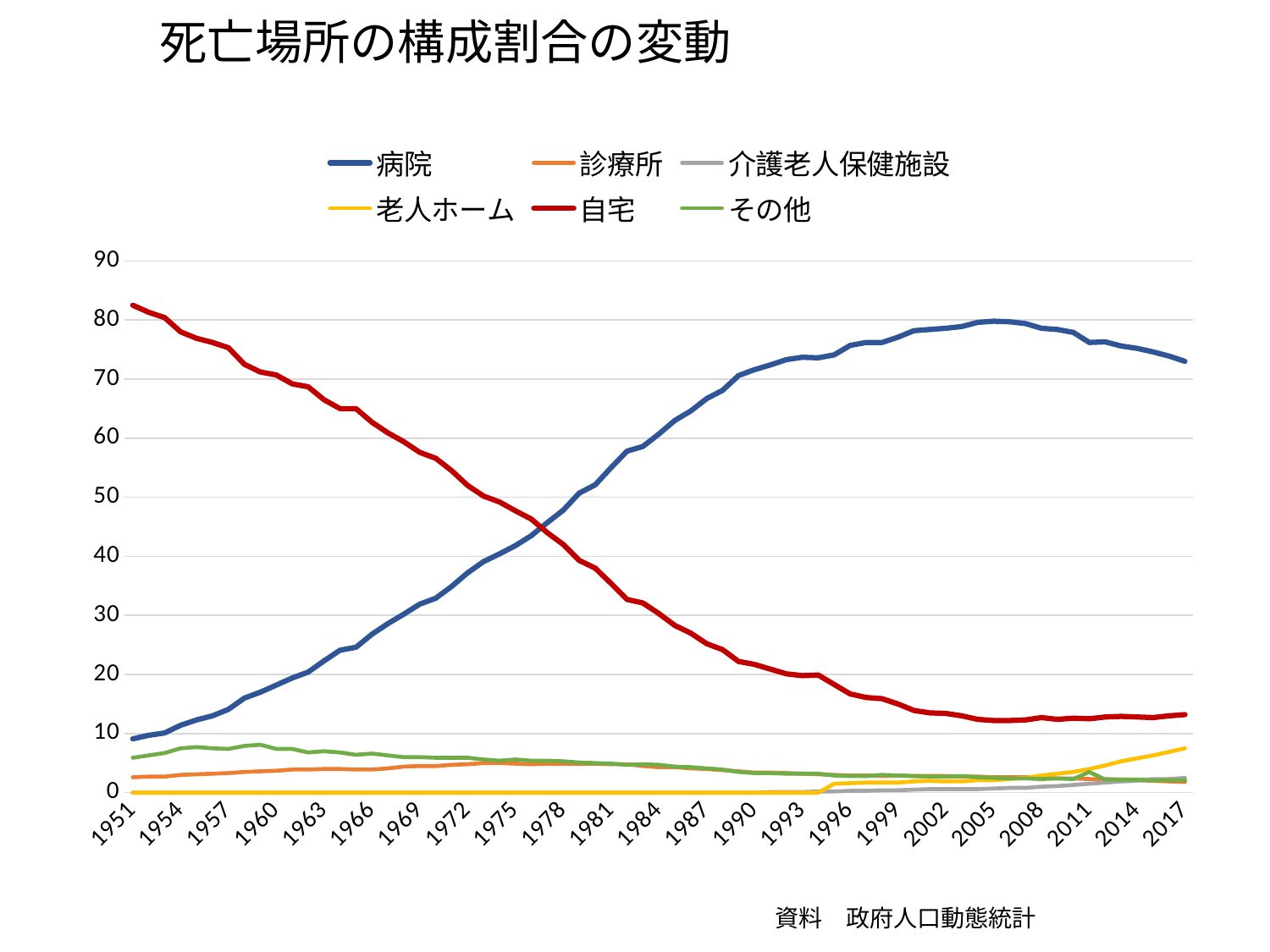

# 死亡場所の構成割合の変動

### Chart

| Category | 病院 | 診療所 | 介護老人保健施設 | 老人ホーム | 自宅 | その他 |
|---|---|---|---|---|---|---|
| 1951 | 9.1 | 2.6 | 0.0 | 0.0 | 82.5 | 5.9 |
| 1952 | 9.7 | 2.7 | 0.0 | 0.0 | 81.3 | 6.3 |
| 1953 | 10.1 | 2.7 | 0.0 | 0.0 | 80.4 | 6.7 |
| 1954 | 11.4 | 3.0 | 0.0 | 0.0 | 78.0 | 7.5 |
| 1955 | 12.3 | 3.1 | 0.0 | 0.0 | 76.9 | 7.7 |
| 1956 | 13.0 | 3.2 | 0.0 | 0.0 | 76.2 | 7.5 |
| 1957 | 14.1 | 3.3 | 0.0 | 0.0 | 75.3 | 7.4 |
| 1958 | 16.0 | 3.5 | 0.0 | 0.0 | 72.5 | 7.9 |
| 1959 | 17.0 | 3.6 | 0.0 | 0.0 | 71.2 | 8.1 |
| 1960 | 18.2 | 3.7 | 0.0 | 0.0 | 70.7 | 7.4 |
| 1961 | 19.4 | 3.9 | 0.0 | 0.0 | 69.2 | 7.4 |
| 1962 | 20.4 | 3.9 | 0.0 | 0.0 | 68.7 | 6.8 |
| 1963 | 22.3 | 4.0 | 0.0 | 0.0 | 66.5 | 7.0 |
| 1964 | 24.1 | 4.0 | 0.0 | 0.0 | 65.0 | 6.8 |
| 1965 | 24.6 | 3.9 | 0.0 | 0.0 | 65.0 | 6.4 |
| 1966 | 26.8 | 3.9 | 0.0 | 0.0 | 62.7 | 6.6 |
| 1967 | 28.6 | 4.1 | 0.0 | 0.0 | 60.9 | 6.3 |
| 1968 | 30.2 | 4.4 | 0.0 | 0.0 | 59.4 | 6.0 |
| 1969 | 31.9 | 4.5 | 0.0 | 0.0 | 57.6 | 6.0 |
| 1970 | 32.9 | 4.5 | 0.0 | 0.0 | 56.6 | 5.9 |
| 1971 | 34.9 | 4.7 | 0.0 | 0.0 | 54.5 | 5.9 |
| 1972 | 37.2 | 4.8 | 0.0 | 0.0 | 52.0 | 5.9 |
| 1973 | 39.1 | 5.0 | 0.0 | 0.0 | 50.2 | 5.6 |
| 1974 | 40.4 | 5.0 | 0.0 | 0.0 | 49.2 | 5.4 |
| 1975 | 41.8 | 4.9 | 0.0 | 0.0 | 47.7 | 5.6 |
| 1976 | 43.5 | 4.8 | 0.0 | 0.0 | 46.3 | 5.4 |
| 1977 | 45.7 | 4.9 | 0.0 | 0.0 | 44.0 | 5.4 |
| 1978 | 47.8 | 4.9 | 0.0 | 0.0 | 42.0 | 5.3 |
| 1979 | 50.7 | 4.9 | 0.0 | 0.0 | 39.3 | 5.1 |
| 1980 | 52.1 | 4.9 | 0.0 | 0.0 | 38.0 | 5.0 |
| 1981 | 55.0 | 4.8 | 0.0 | 0.0 | 35.4 | 4.9 |
| 1982 | 57.8 | 4.8 | 0.0 | 0.0 | 32.7 | 4.7 |
| 1983 | 58.6 | 4.5 | 0.0 | 0.0 | 32.1 | 4.8 |
| 1984 | 60.7 | 4.3 | 0.0 | 0.0 | 30.3 | 4.7 |
| 1985 | 63.0 | 4.3 | 0.0 | 0.0 | 28.3 | 4.4 |
| 1986 | 64.6 | 4.1 | 0.0 | 0.0 | 27.0 | 4.3 |
| 1987 | 66.7 | 4.0 | 0.0 | 0.0 | 25.2 | 4.1 |
| 1988 | 68.1 | 3.8 | 0.0 | 0.0 | 24.2 | 3.9 |
| 1989 | 70.6 | 3.6 | 0.0 | 0.0 | 22.2 | 3.5 |
| 1990 | 71.6 | 3.4 | 0.0 | 0.0 | 21.7 | 3.3 |
| 1991 | 72.4 | 3.4 | 0.1 | 0.0 | 20.9 | 3.3 |
| 1992 | 73.3 | 3.3 | 0.1 | 0.0 | 20.1 | 3.2 |
| 1993 | 73.7 | 3.2 | 0.1 | 0.0 | 19.8 | 3.2 |
| 1994 | 73.6 | 3.1 | 0.2 | 0.0 | 19.9 | 3.2 |
| 1995 | 74.1 | 3.0 | 0.2 | 1.5 | 18.3 | 2.9 |
| 1996 | 75.7 | 2.9 | 0.3 | 1.6 | 16.7 | 2.8 |
| 1997 | 76.2 | 2.9 | 0.3 | 1.7 | 16.1 | 2.8 |
| 1998 | 76.2 | 2.8 | 0.4 | 1.7 | 15.9 | 3.0 |
| 1999 | 77.1 | 2.9 | 0.4 | 1.7 | 15.0 | 2.9 |
| 2000 | 78.2 | 2.8 | 0.5 | 1.9 | 13.9 | 2.8 |
| 2001 | 78.4 | 2.8 | 0.6 | 2.0 | 13.5 | 2.7 |
| 2002 | 78.6 | 2.8 | 0.6 | 1.9 | 13.4 | 2.7 |
| 2003 | 78.9 | 2.7 | 0.6 | 1.9 | 13.0 | 2.8 |
| 2004 | 79.6 | 2.7 | 0.6 | 2.1 | 12.4 | 2.6 |
| 2005 | 79.8 | 2.6 | 0.7 | 2.1 | 12.2 | 2.5 |
| 2006 | 79.7 | 2.6 | 0.8 | 2.3 | 12.2 | 2.4 |
| 2007 | 79.4 | 2.6 | 0.8 | 2.5 | 12.3 | 2.4 |
| 2008 | 78.6 | 2.5 | 1.0 | 2.9 | 12.7 | 2.3 |
| 2009 | 78.4 | 2.4 | 1.1 | 3.2 | 12.4 | 2.4 |
| 2010 | 77.9 | 2.4 | 1.3 | 3.5 | 12.6 | 2.3 |
| 2011 | 76.2 | 2.3 | 1.5 | 4.0 | 12.5 | 3.5 |
| 2012 | 76.3 | 2.3 | 1.7 | 4.6 | 12.8 | 2.2 |
| 2013 | 75.6 | 2.2 | 1.9 | 5.3 | 12.9 | 2.2 |
| 2014 | 75.2 | 2.1 | 2.0 | 5.8 | 12.8 | 2.2 |
| 2015 | 74.6 | 2.0 | 2.3 | 6.3 | 12.7 | 2.1 |
| 2016 | 73.9 | 1.9 | 2.3 | 6.9 | 13.0 | 2.1 |
| 2017 | 73.0 | 1.8 | 2.5 | 7.5 | 13.2 | 2.1 |
資料　政府人口動態統計